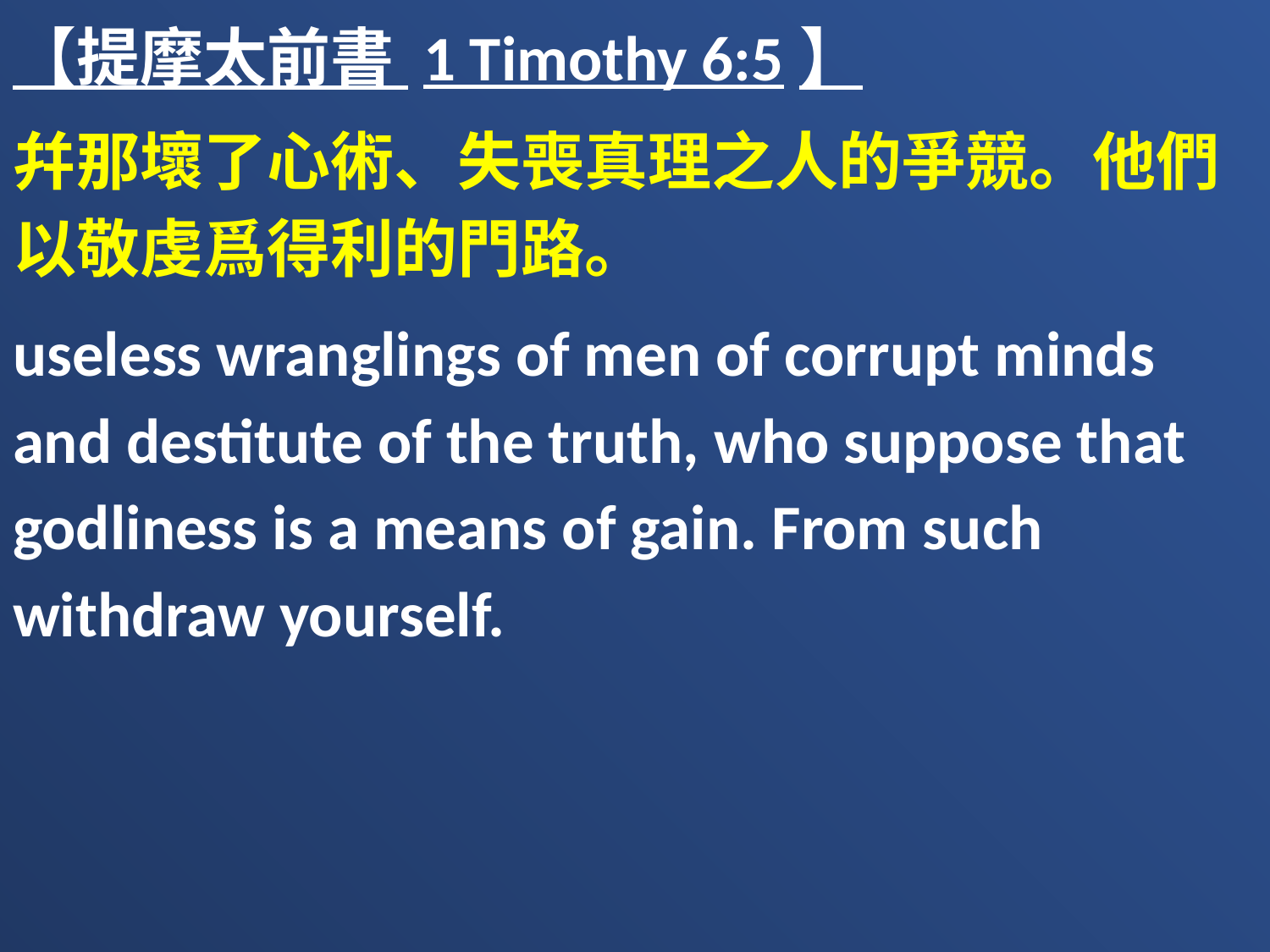

【提摩太前書 1 Timothy 6:5】
幷那壞了心術、失喪真理之人的爭競。他們以敬虔爲得利的門路。
useless wranglings of men of corrupt minds and destitute of the truth, who suppose that godliness is a means of gain. From such withdraw yourself.